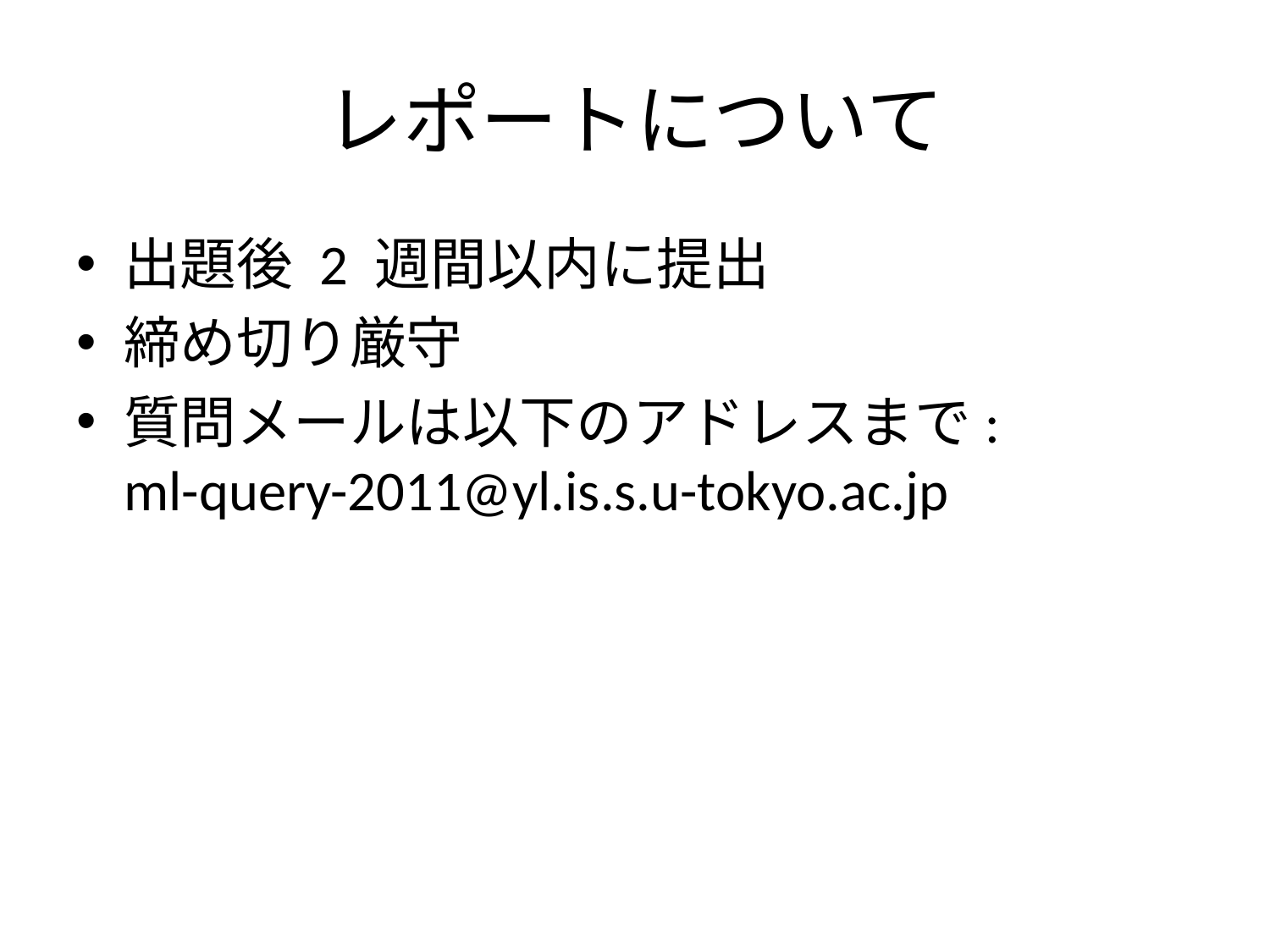

# レポートについて
出題後 2 週間以内に提出
締め切り厳守
質問メールは以下のアドレスまで:
ml-query-2011@yl.is.s.u-tokyo.ac.jp